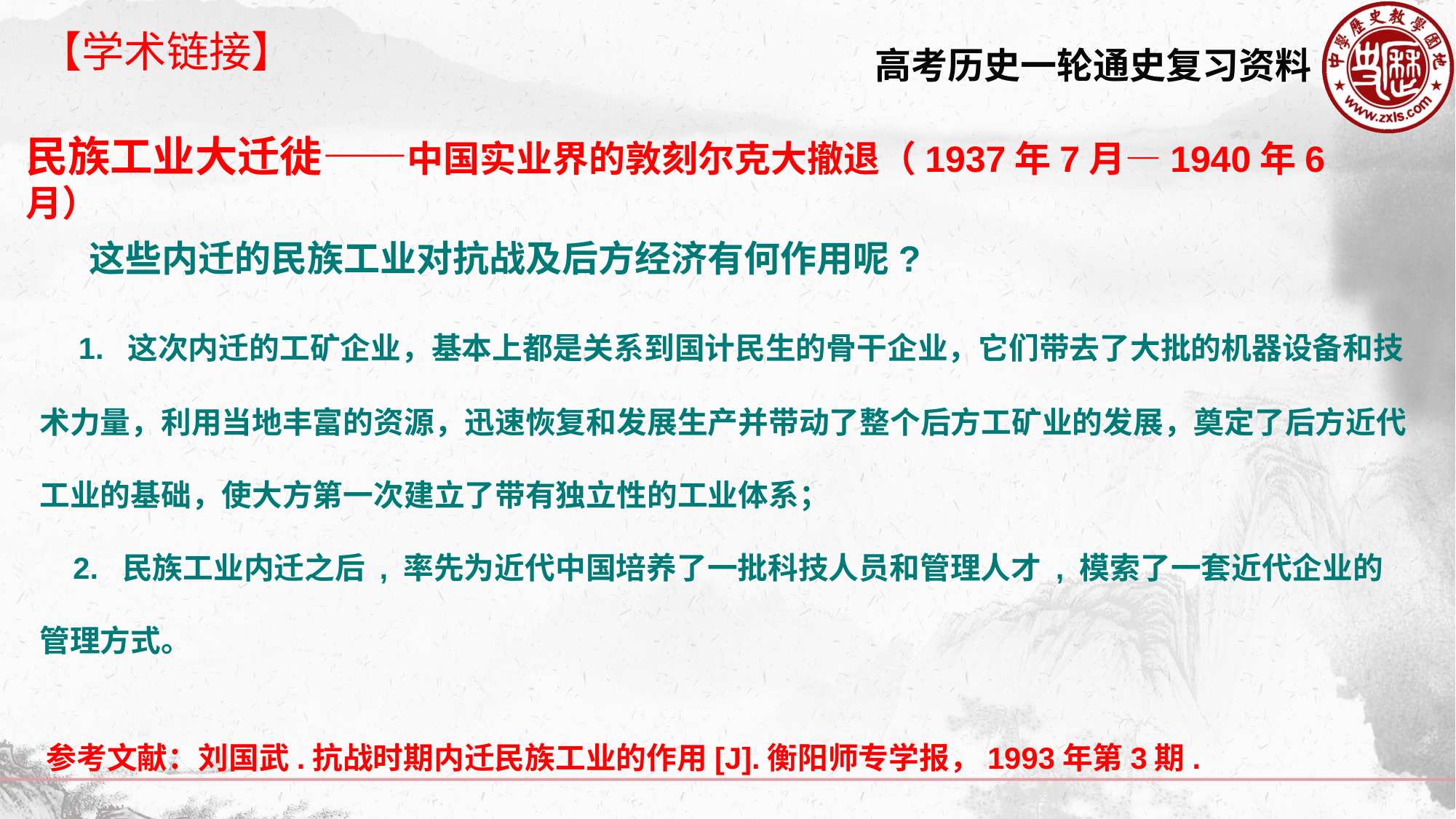

【学术链接】
民族工业大迁徙——中国实业界的敦刻尔克大撤退（1937年7月—1940年6月）
     这些内迁的民族工业对抗战及后方经济有何作用呢?
    1.  这次内迁的工矿企业，基本上都是关系到国计民生的骨干企业，它们带去了大批的机器设备和技术力量，利用当地丰富的资源，迅速恢复和发展生产并带动了整个后方工矿业的发展，奠定了后方近代工业的基础，使大方第一次建立了带有独立性的工业体系；
    2.  民族工业内迁之后 , 率先为近代中国培养了一批科技人员和管理人才 , 模索了一套近代企业的管理方式。
参考文献：刘国武.抗战时期内迁民族工业的作用[J].衡阳师专学报，1993年第3期.